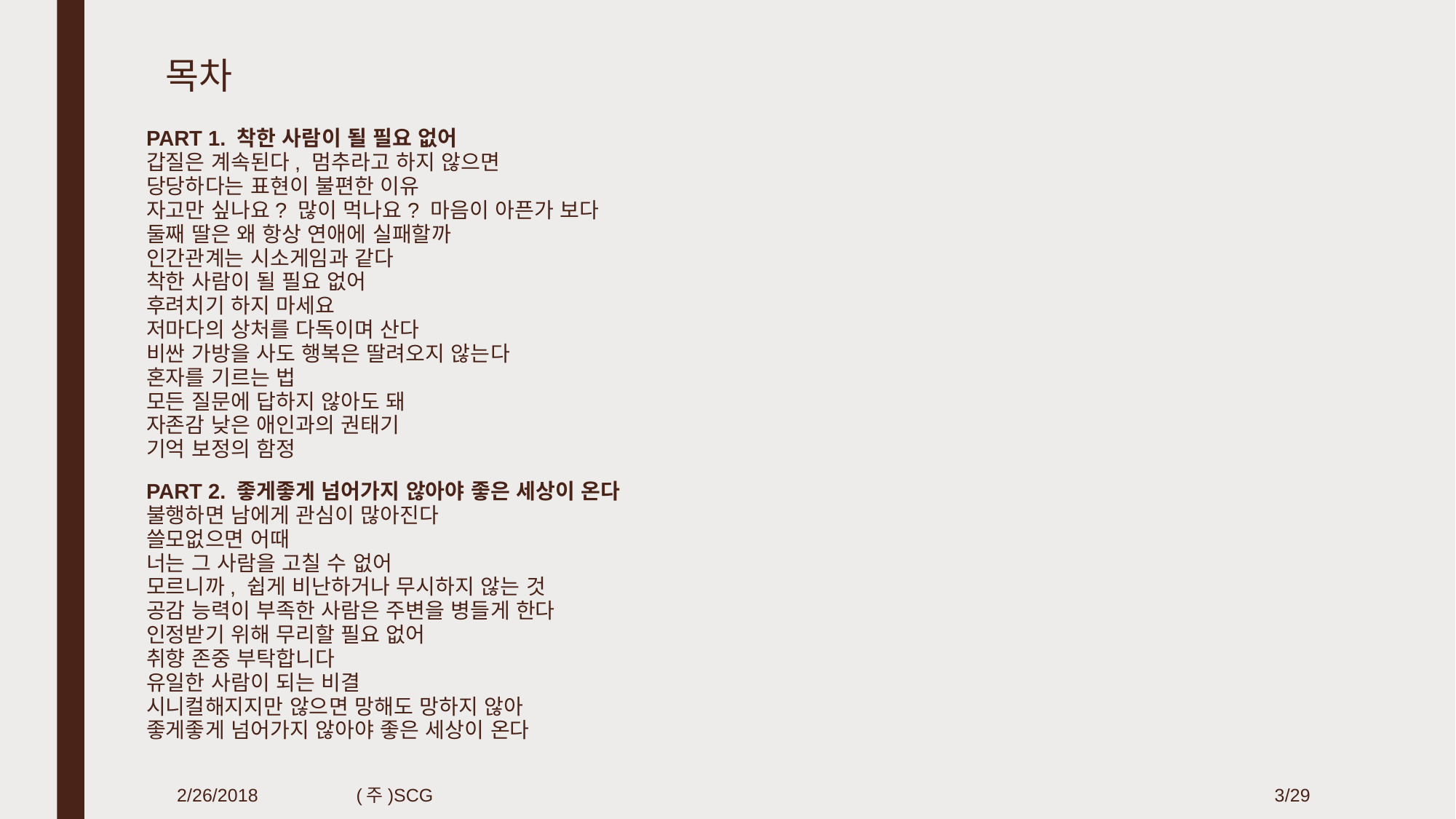

# 목차
PART 1. 착한 사람이 될 필요 없어
갑질은 계속된다, 멈추라고 하지 않으면
당당하다는 표현이 불편한 이유
자고만 싶나요? 많이 먹나요? 마음이 아픈가 보다
둘째 딸은 왜 항상 연애에 실패할까
인간관계는 시소게임과 같다
착한 사람이 될 필요 없어
후려치기 하지 마세요
저마다의 상처를 다독이며 산다
비싼 가방을 사도 행복은 딸려오지 않는다
혼자를 기르는 법
모든 질문에 답하지 않아도 돼
자존감 낮은 애인과의 권태기
기억 보정의 함정
PART 2. 좋게좋게 넘어가지 않아야 좋은 세상이 온다
불행하면 남에게 관심이 많아진다
쓸모없으면 어때
너는 그 사람을 고칠 수 없어
모르니까, 쉽게 비난하거나 무시하지 않는 것
공감 능력이 부족한 사람은 주변을 병들게 한다
인정받기 위해 무리할 필요 없어
취향 존중 부탁합니다
유일한 사람이 되는 비결
시니컬해지지만 않으면 망해도 망하지 않아
좋게좋게 넘어가지 않아야 좋은 세상이 온다
2/26/2018
(주)SCG
3/29